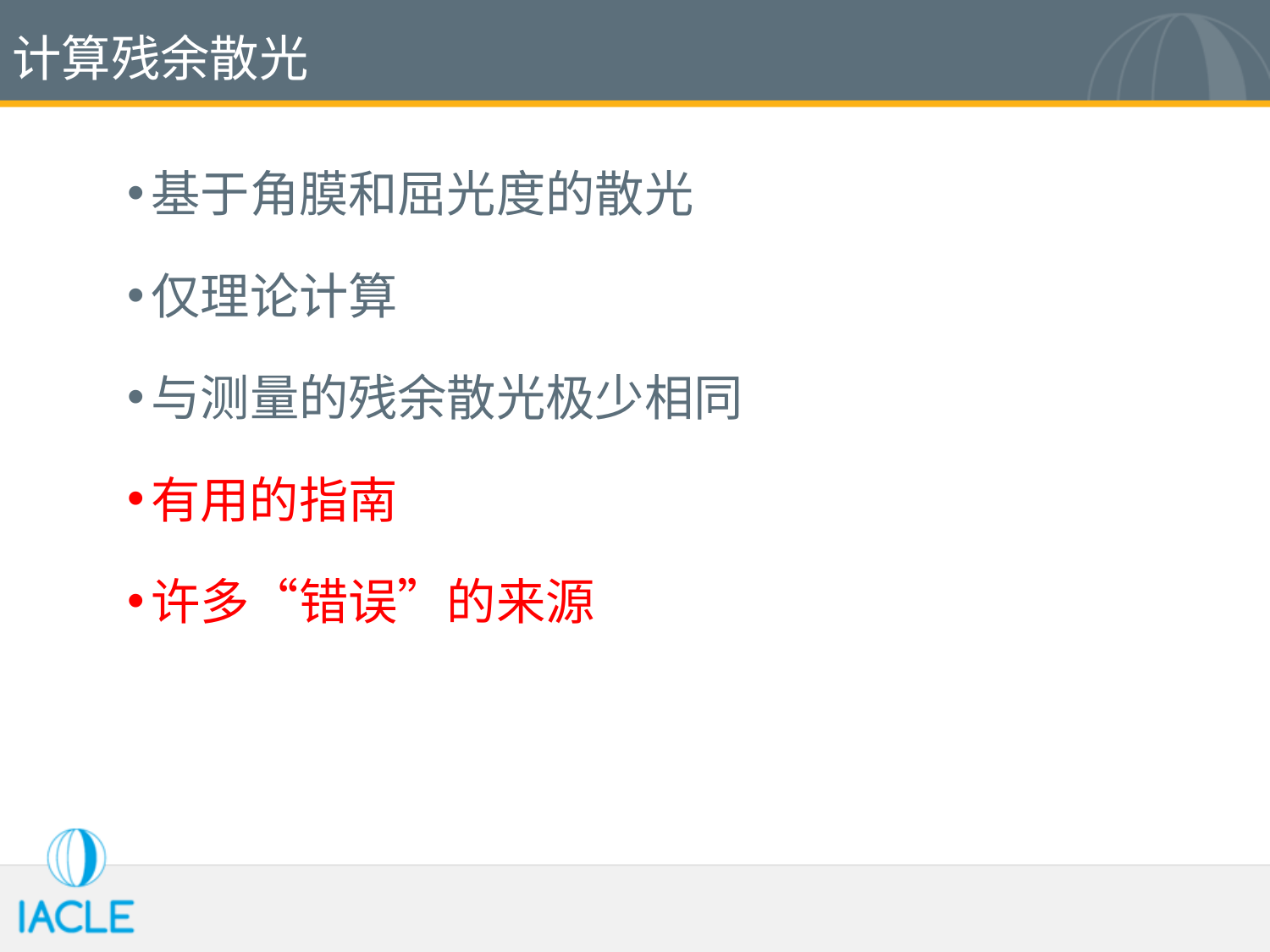

# 计算残余散光
基于角膜和屈光度的散光
仅理论计算
与测量的残余散光极少相同
有用的指南
许多“错误”的来源